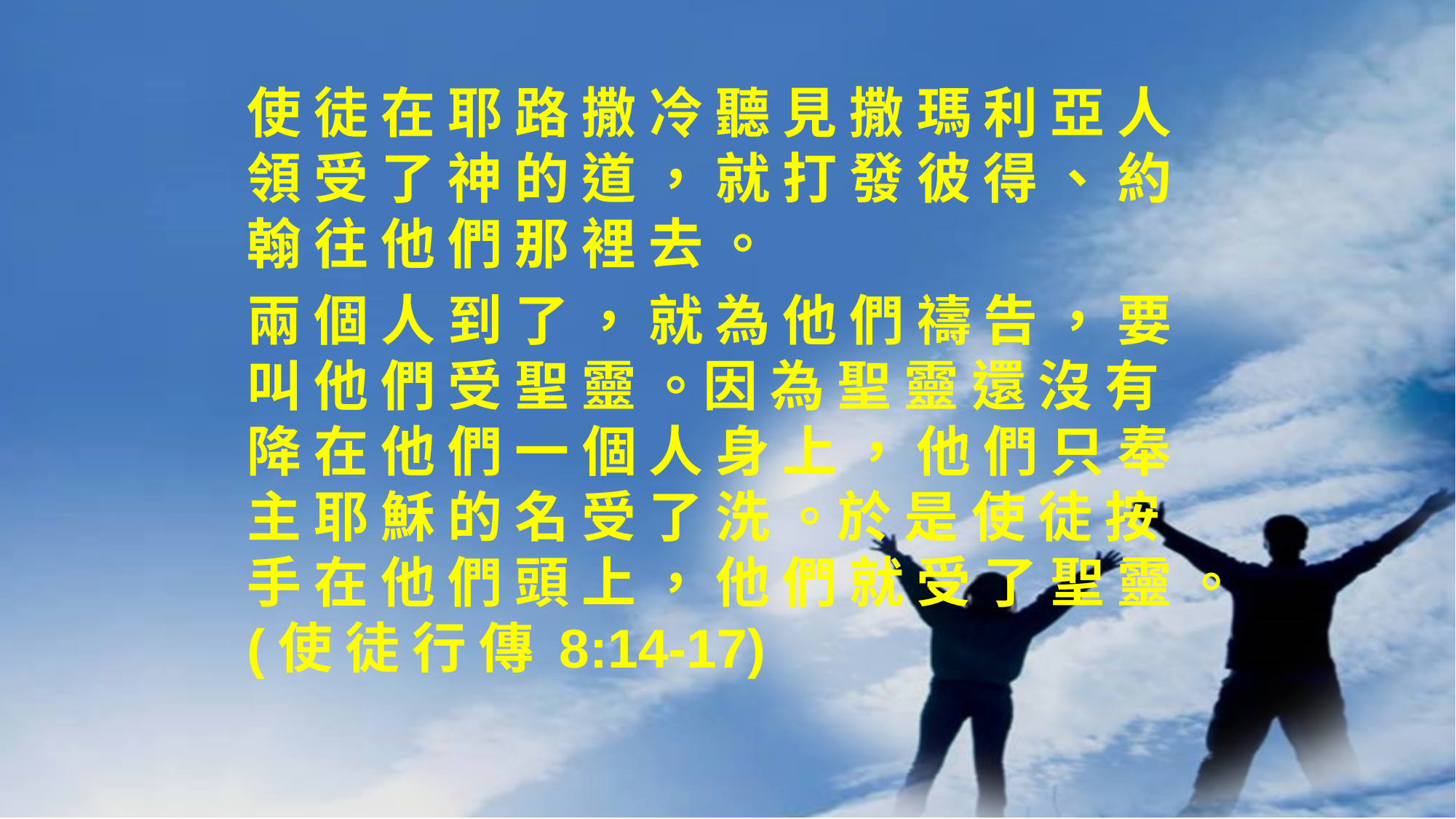

使 徒 在 耶 路 撒 冷 聽 見 撒 瑪 利 亞 人 領 受 了 神 的 道 ， 就 打 發 彼 得 、 約 翰 往 他 們 那 裡 去 。
兩 個 人 到 了 ， 就 為 他 們 禱 告 ， 要 叫 他 們 受 聖 靈 。因 為 聖 靈 還 沒 有 降 在 他 們 一 個 人 身 上 ， 他 們 只 奉 主 耶 穌 的 名 受 了 洗 。於 是 使 徒 按 手 在 他 們 頭 上 ， 他 們 就 受 了 聖 靈 。(使 徒 行 傳 8:14-17)